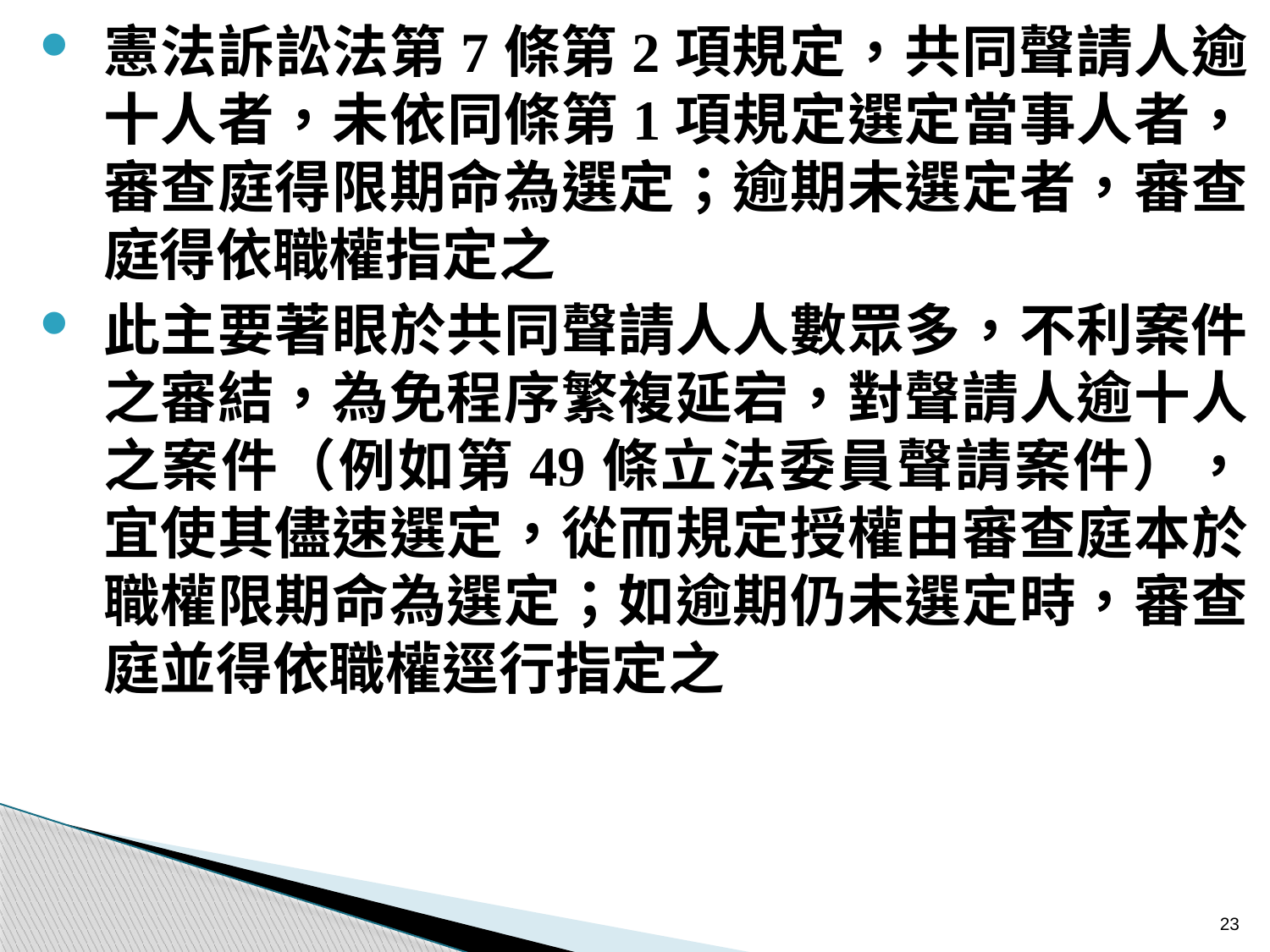

憲法訴訟法第7條第2項規定，共同聲請人逾十人者，未依同條第1項規定選定當事人者，審查庭得限期命為選定；逾期未選定者，審查庭得依職權指定之
此主要著眼於共同聲請人人數眾多，不利案件之審結，為免程序繁複延宕，對聲請人逾十人之案件（例如第49條立法委員聲請案件），宜使其儘速選定，從而規定授權由審查庭本於職權限期命為選定；如逾期仍未選定時，審查庭並得依職權逕行指定之
23